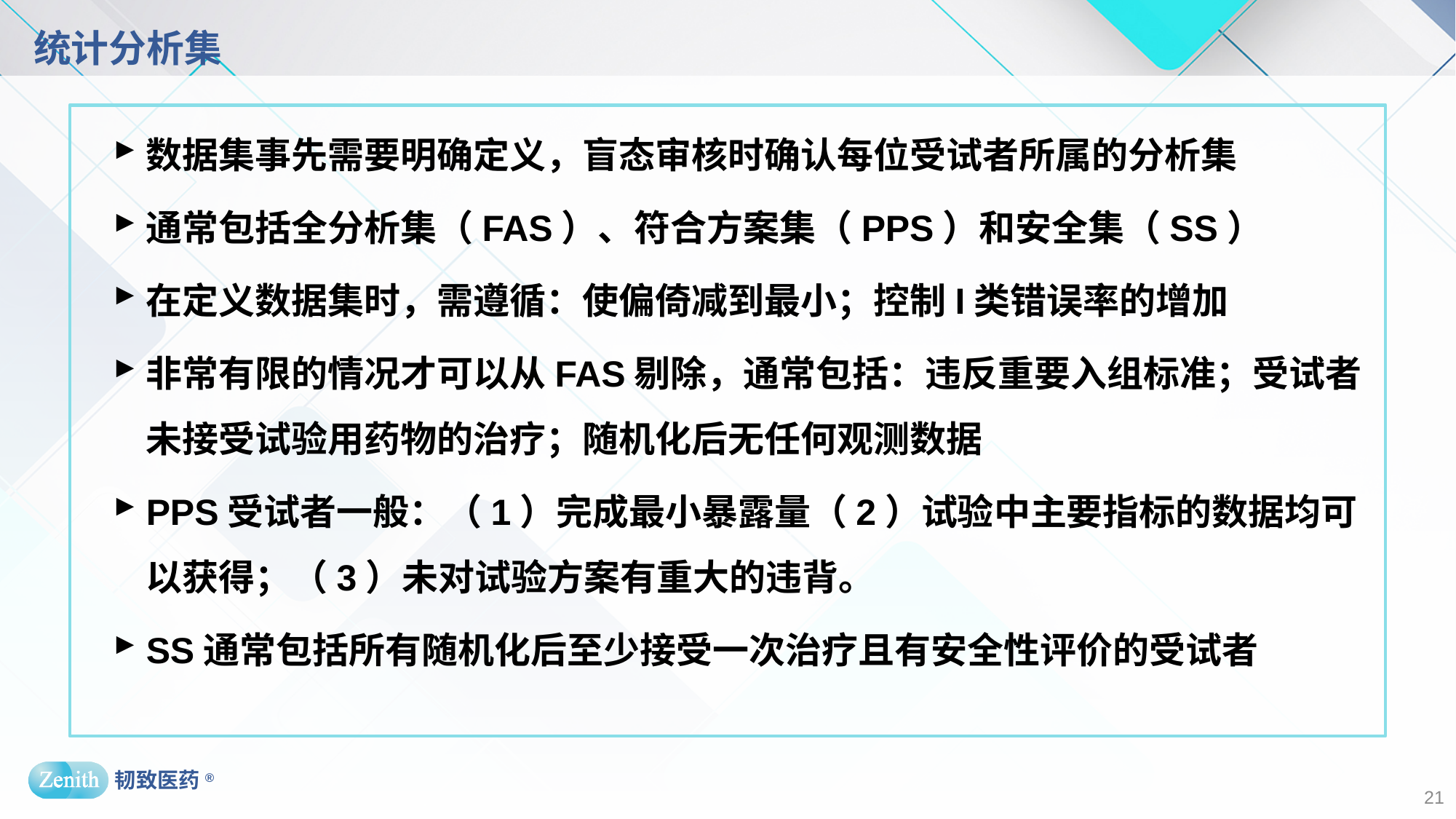

# 统计分析集
数据集事先需要明确定义，盲态审核时确认每位受试者所属的分析集
通常包括全分析集（FAS）、符合方案集（PPS）和安全集（SS）
在定义数据集时，需遵循：使偏倚减到最小；控制I类错误率的增加
非常有限的情况才可以从FAS剔除，通常包括：违反重要入组标准；受试者未接受试验用药物的治疗；随机化后无任何观测数据
PPS受试者一般：（1）完成最小暴露量（2）试验中主要指标的数据均可以获得；（3）未对试验方案有重大的违背。
SS通常包括所有随机化后至少接受一次治疗且有安全性评价的受试者

21